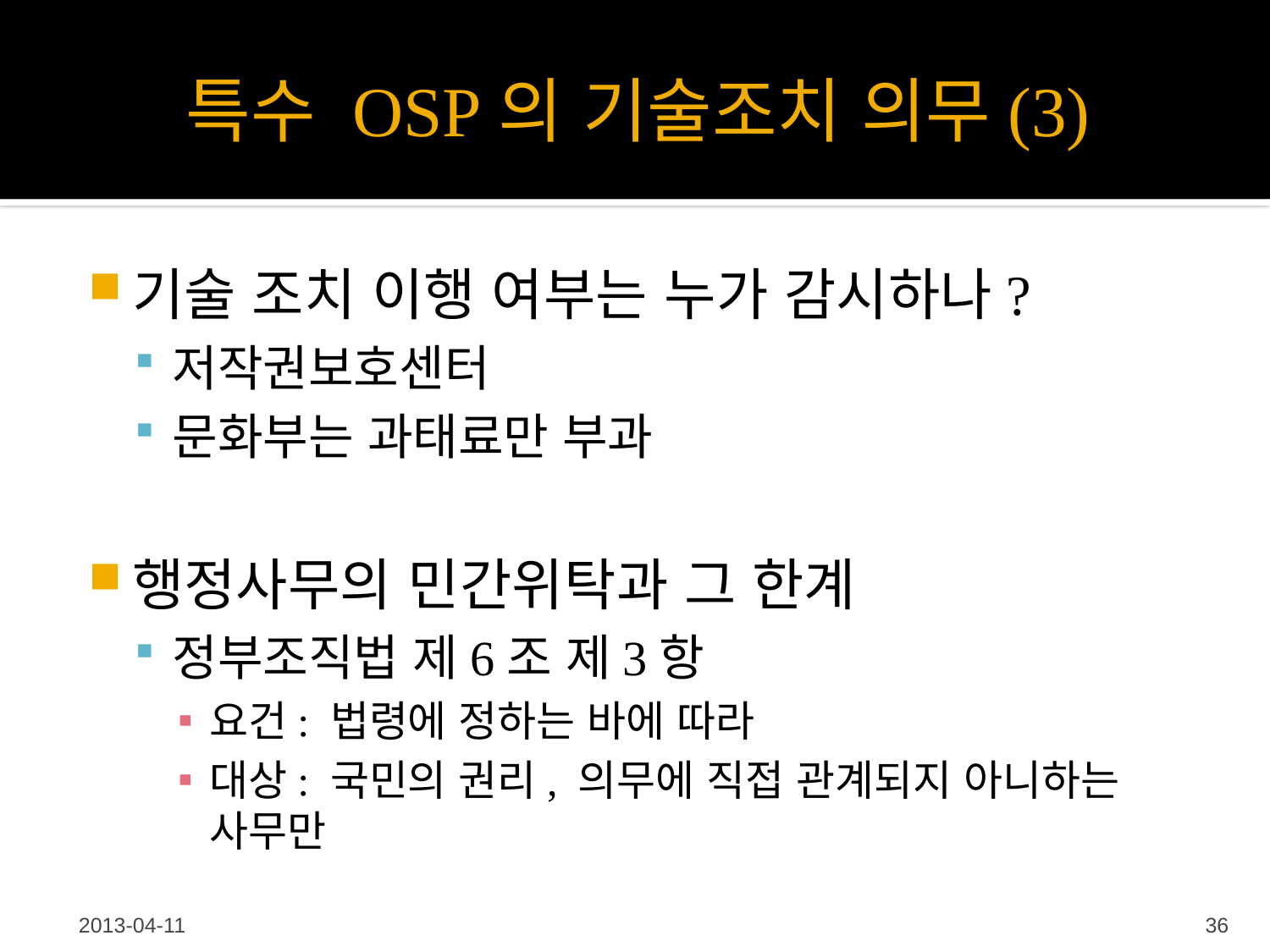

# 특수 OSP의 기술조치 의무(3)
기술 조치 이행 여부는 누가 감시하나?
저작권보호센터
문화부는 과태료만 부과

행정사무의 민간위탁과 그 한계
정부조직법 제6조 제3항
요건: 법령에 정하는 바에 따라
대상: 국민의 권리, 의무에 직접 관계되지 아니하는 사무만
2013-04-11
36